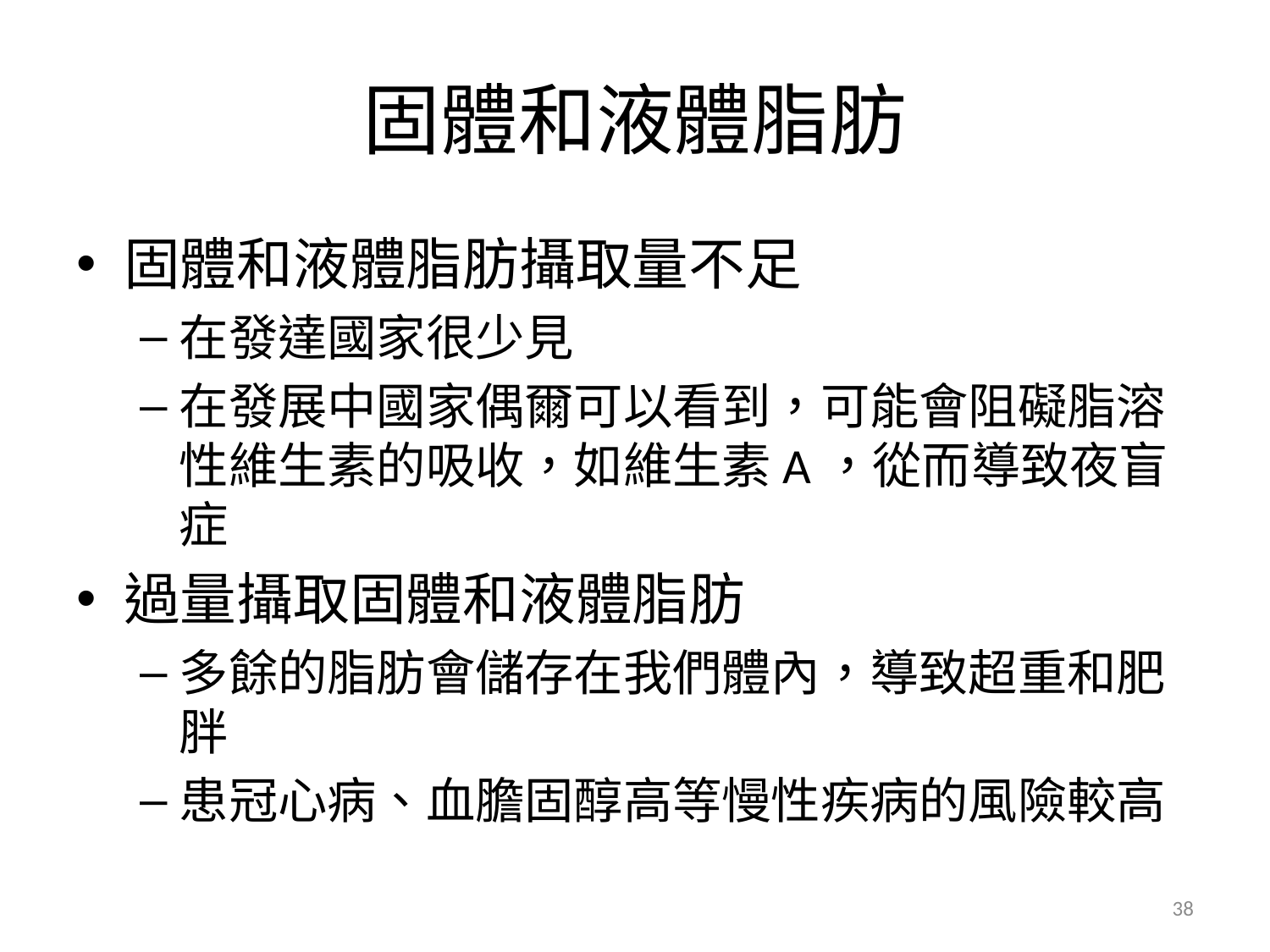

# 固體和液體脂肪
固體和液體脂肪攝取量不足
在發達國家很少見
在發展中國家偶爾可以看到，可能會阻礙脂溶性維生素的吸收，如維生素A，從而導致夜盲症
過量攝取固體和液體脂肪
多餘的脂肪會儲存在我們體內，導致超重和肥胖
患冠心病、血膽固醇高等慢性疾病的風險較高
38